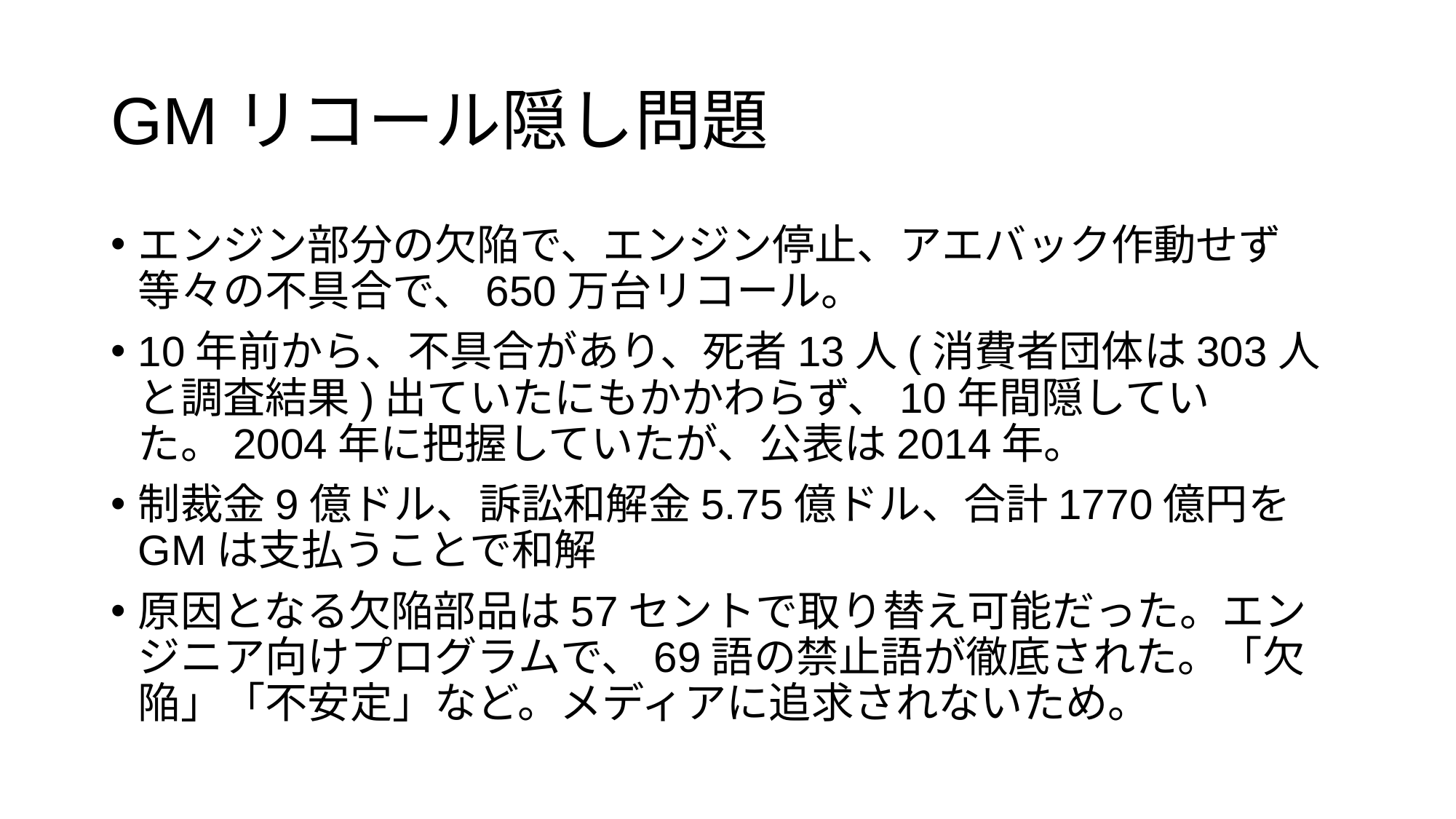

# GMリコール隠し問題
エンジン部分の欠陥で、エンジン停止、アエバック作動せず等々の不具合で、650万台リコール。
10年前から、不具合があり、死者13人(消費者団体は303人と調査結果)出ていたにもかかわらず、10年間隠していた。2004年に把握していたが、公表は2014年。
制裁金9億ドル、訴訟和解金5.75億ドル、合計1770億円をGMは支払うことで和解
原因となる欠陥部品は57セントで取り替え可能だった。エンジニア向けプログラムで、69語の禁止語が徹底された。「欠陥」「不安定」など。メディアに追求されないため。